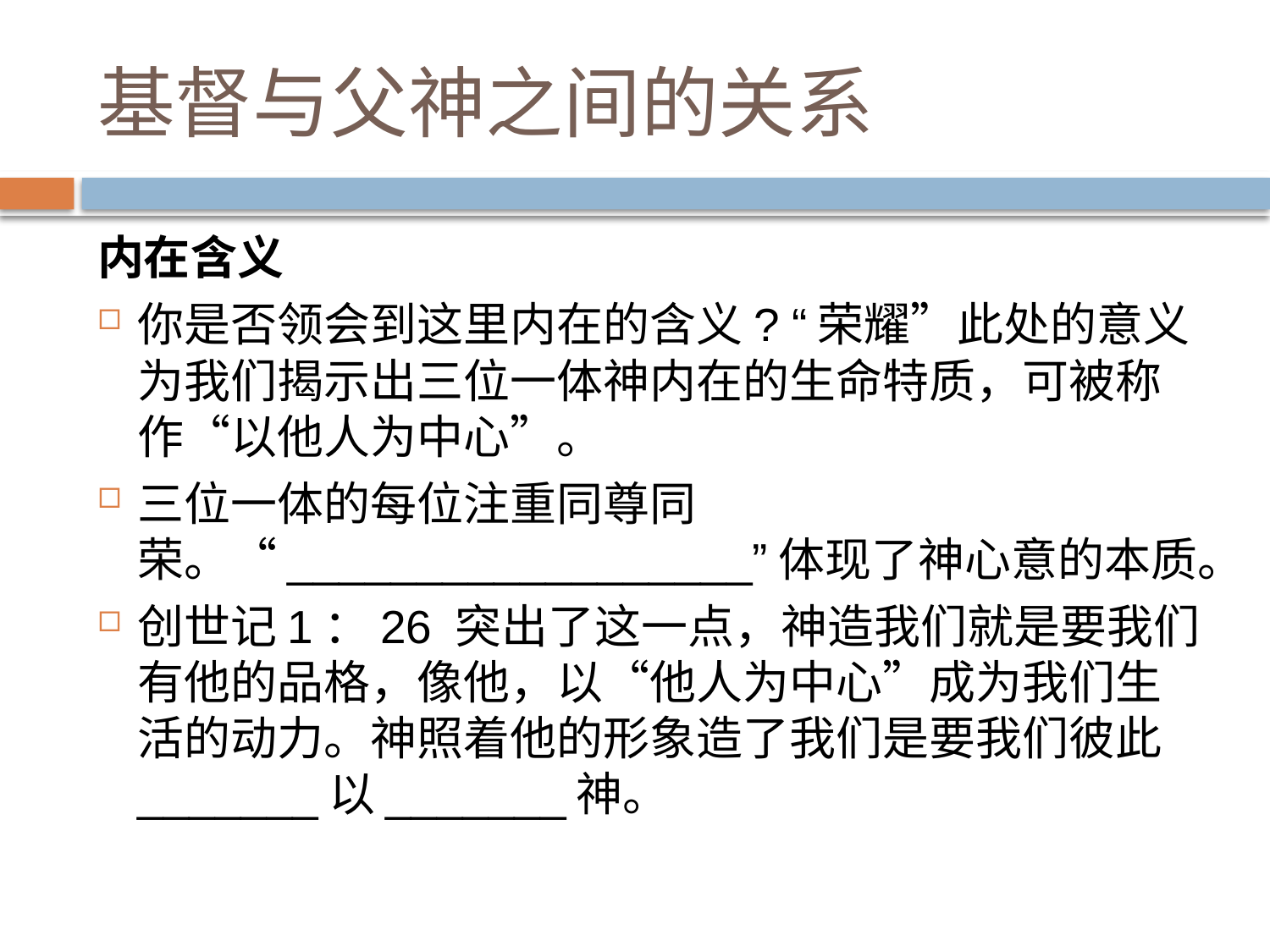

# 基督与父神之间的关系
内在含义
你是否领会到这里内在的含义? “荣耀”此处的意义为我们揭示出三位一体神内在的生命特质，可被称作“以他人为中心”。
三位一体的每位注重同尊同荣。“__________________”体现了神心意的本质。
创世记1：26 突出了这一点，神造我们就是要我们有他的品格，像他，以“他人为中心”成为我们生活的动力。神照着他的形象造了我们是要我们彼此_______以_______神。